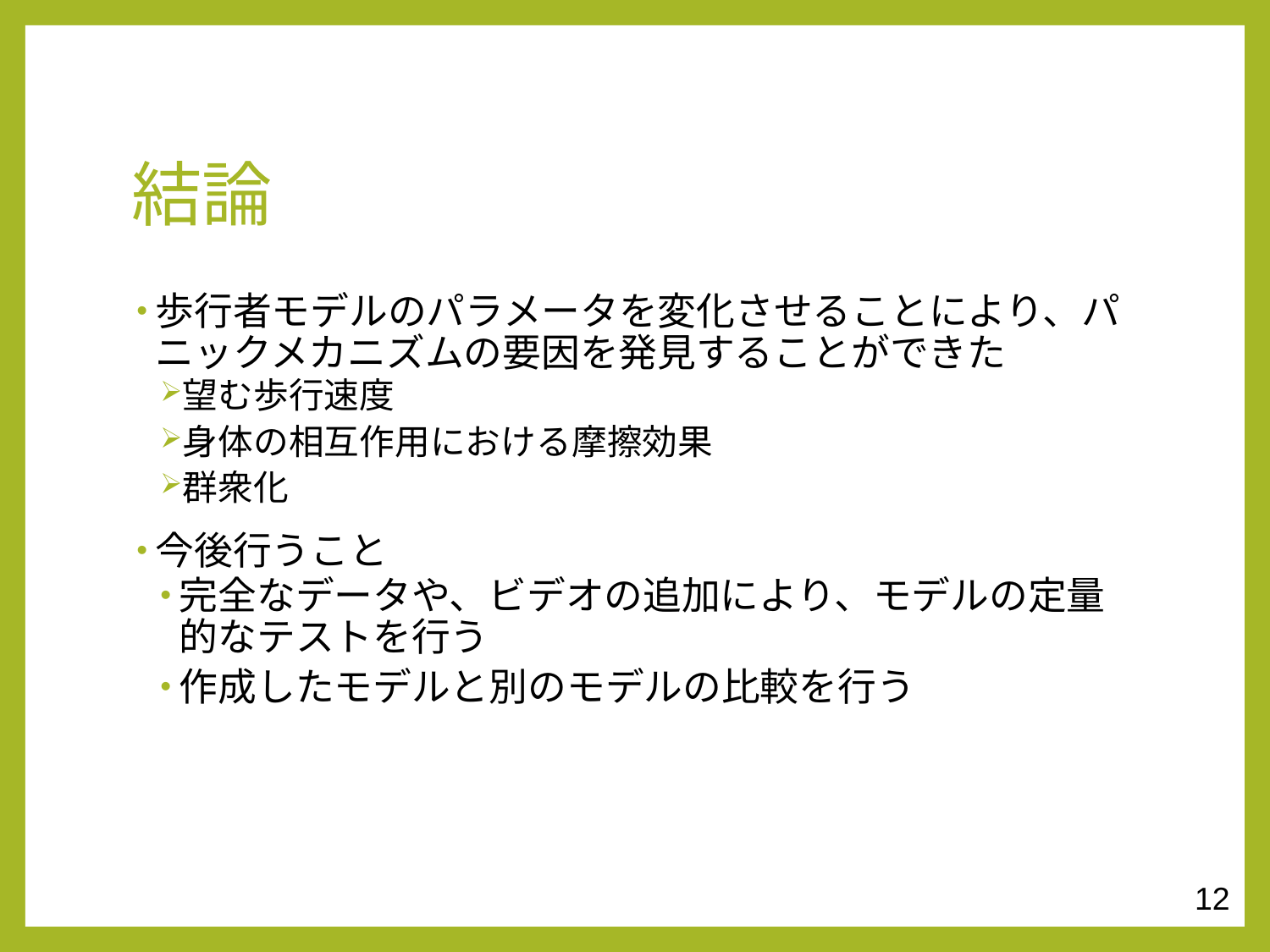

# 結論
歩行者モデルのパラメータを変化させることにより、パニックメカニズムの要因を発見することができた
望む歩行速度
身体の相互作用における摩擦効果
群衆化
今後行うこと
完全なデータや、ビデオの追加により、モデルの定量的なテストを行う
作成したモデルと別のモデルの比較を行う
12